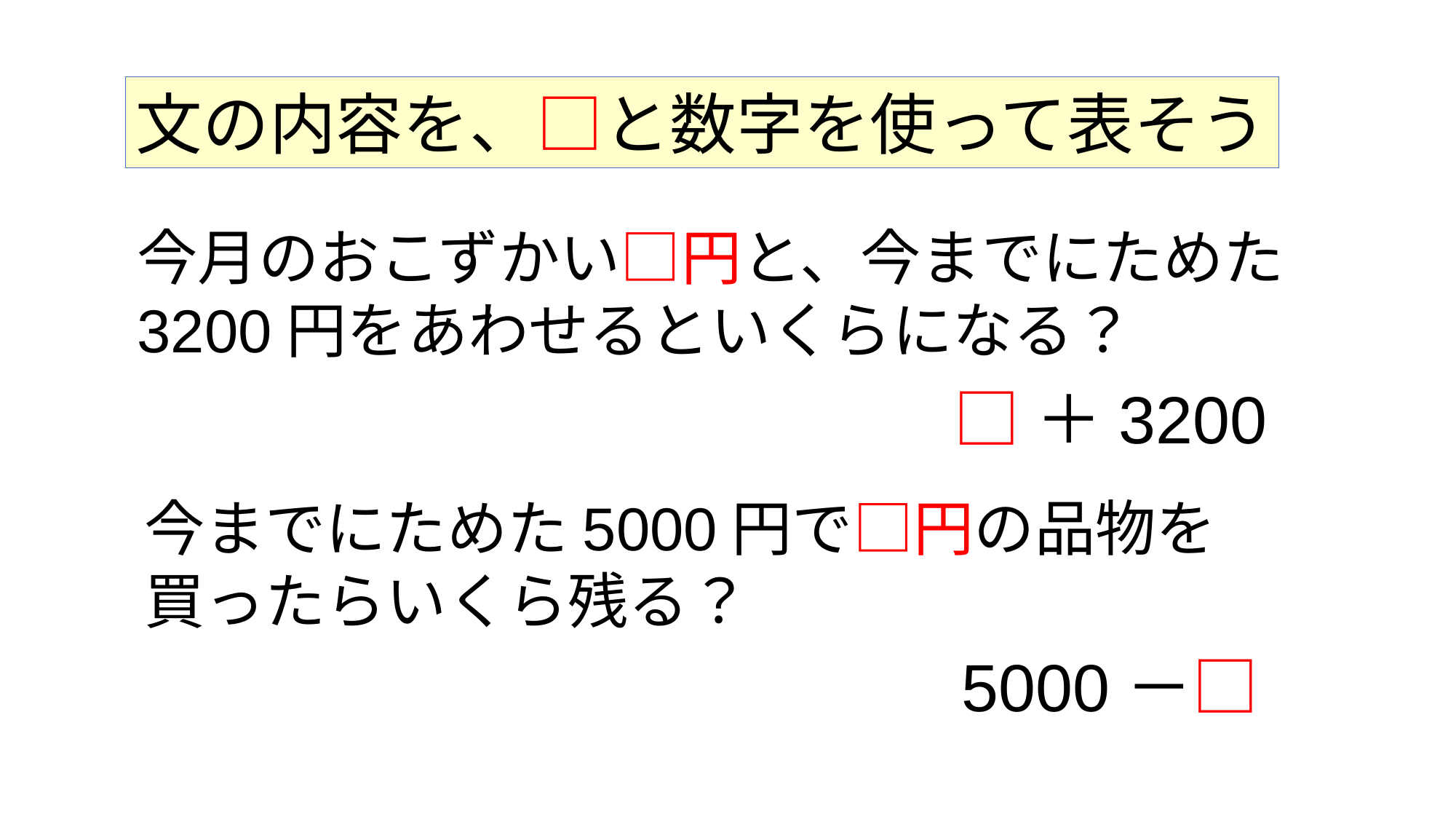

文の内容を、□と数字を使って表そう
今月のおこずかい□円と、今までにためた
3200円をあわせるといくらになる？
□＋3200
今までにためた5000円で□円の品物を
買ったらいくら残る？
5000－□